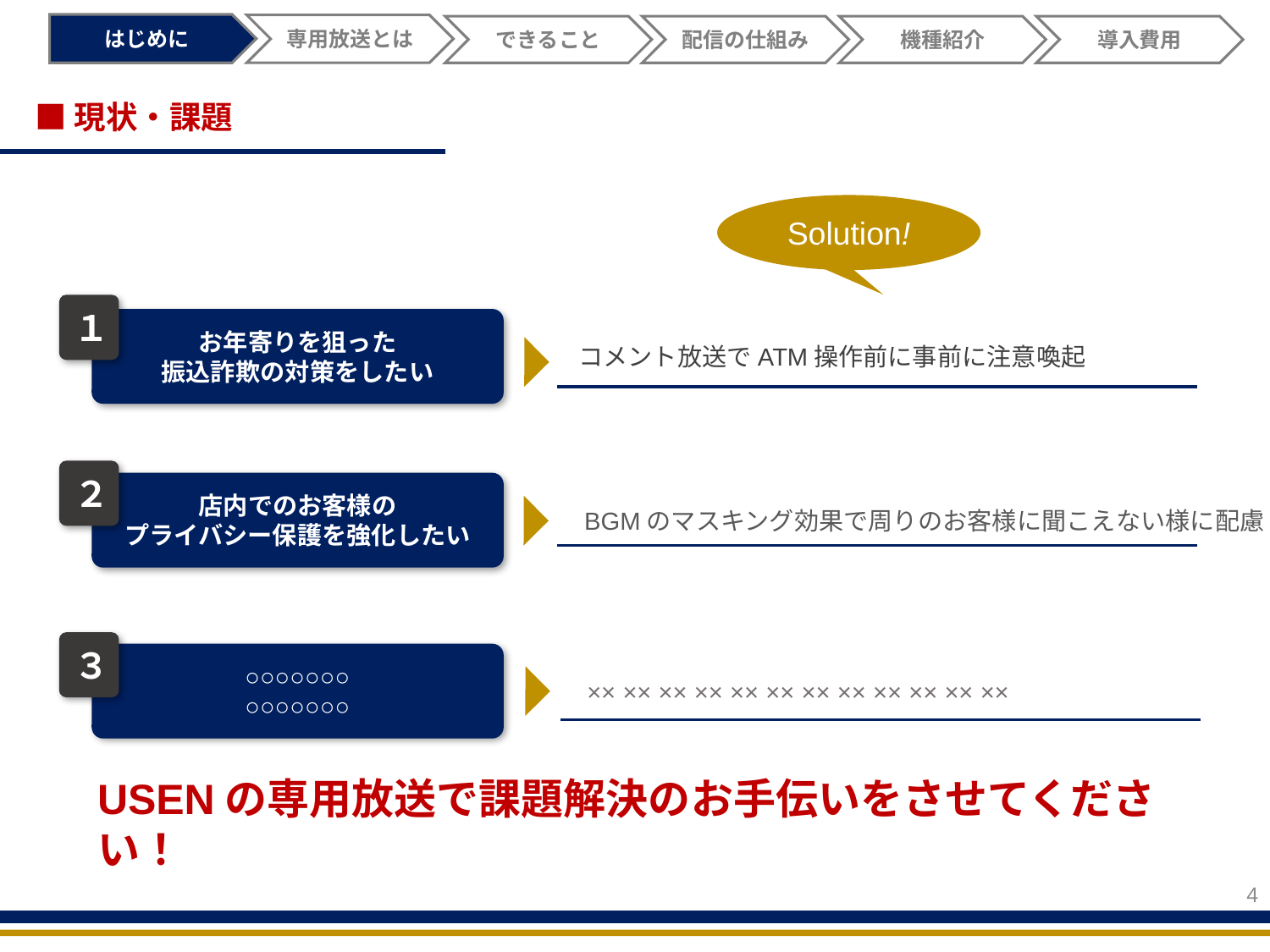

はじめに
専用放送とは
できること
配信の仕組み
機種紹介
導入費用
■現状・課題
Solution!

１
お年寄りを狙った
振込詐欺の対策をしたい
　コメント放送でATM操作前に事前に注意喚起

２
店内でのお客様の
プライバシー保護を強化したい
　BGMのマスキング効果で周りのお客様に聞こえない様に配慮

３
○○○○○○○
○○○○○○○
　×× ×× ×× ×× ×× ×× ×× ×× ×× ×× ×× ××

USENの専用放送で課題解決のお手伝いをさせてください！
4